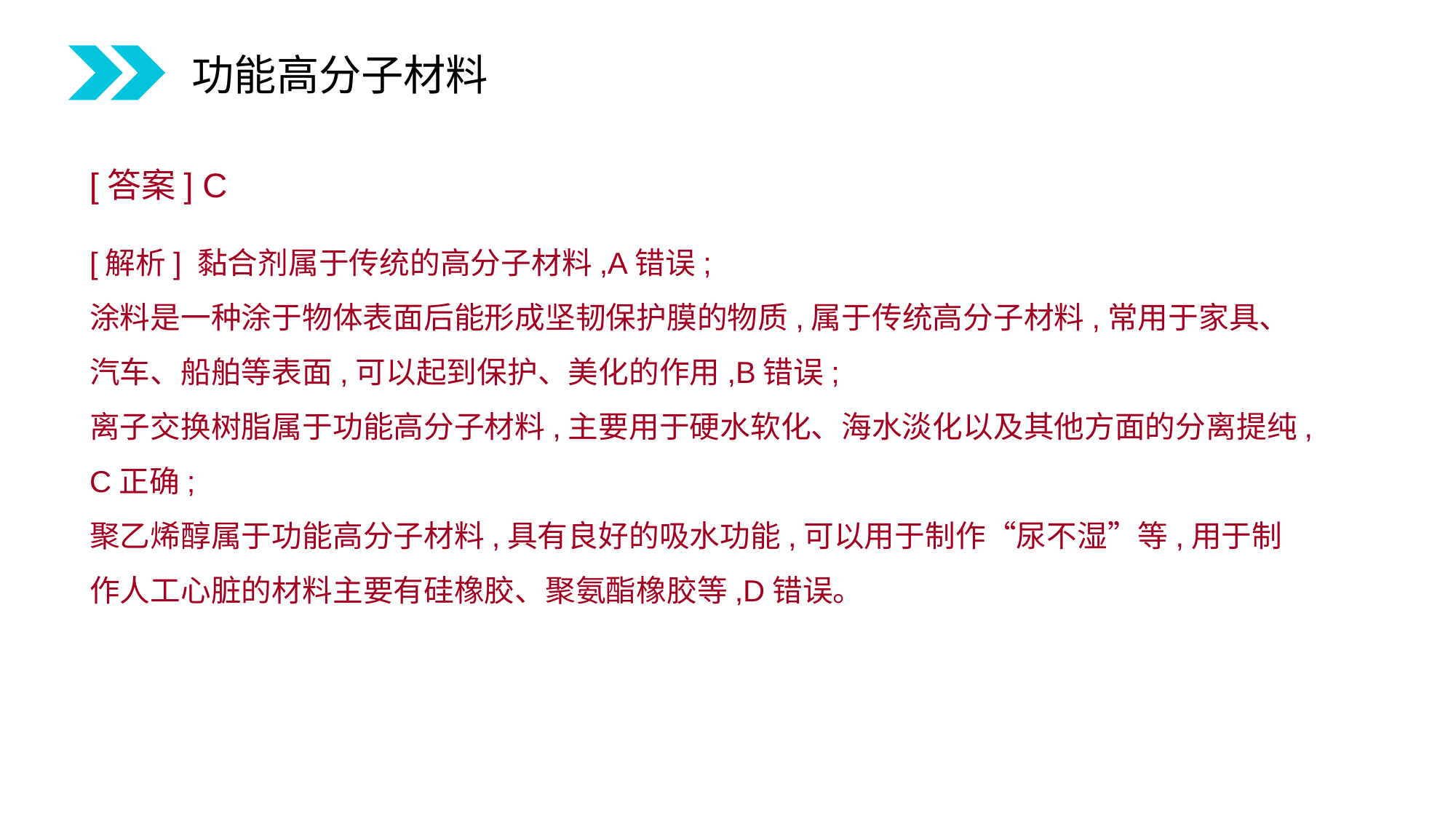

功能高分子材料
[答案] C
[解析] 黏合剂属于传统的高分子材料,A错误;
涂料是一种涂于物体表面后能形成坚韧保护膜的物质,属于传统高分子材料,常用于家具、汽车、船舶等表面,可以起到保护、美化的作用,B错误;
离子交换树脂属于功能高分子材料,主要用于硬水软化、海水淡化以及其他方面的分离提纯,C正确;
聚乙烯醇属于功能高分子材料,具有良好的吸水功能,可以用于制作“尿不湿”等,用于制作人工心脏的材料主要有硅橡胶、聚氨酯橡胶等,D错误。